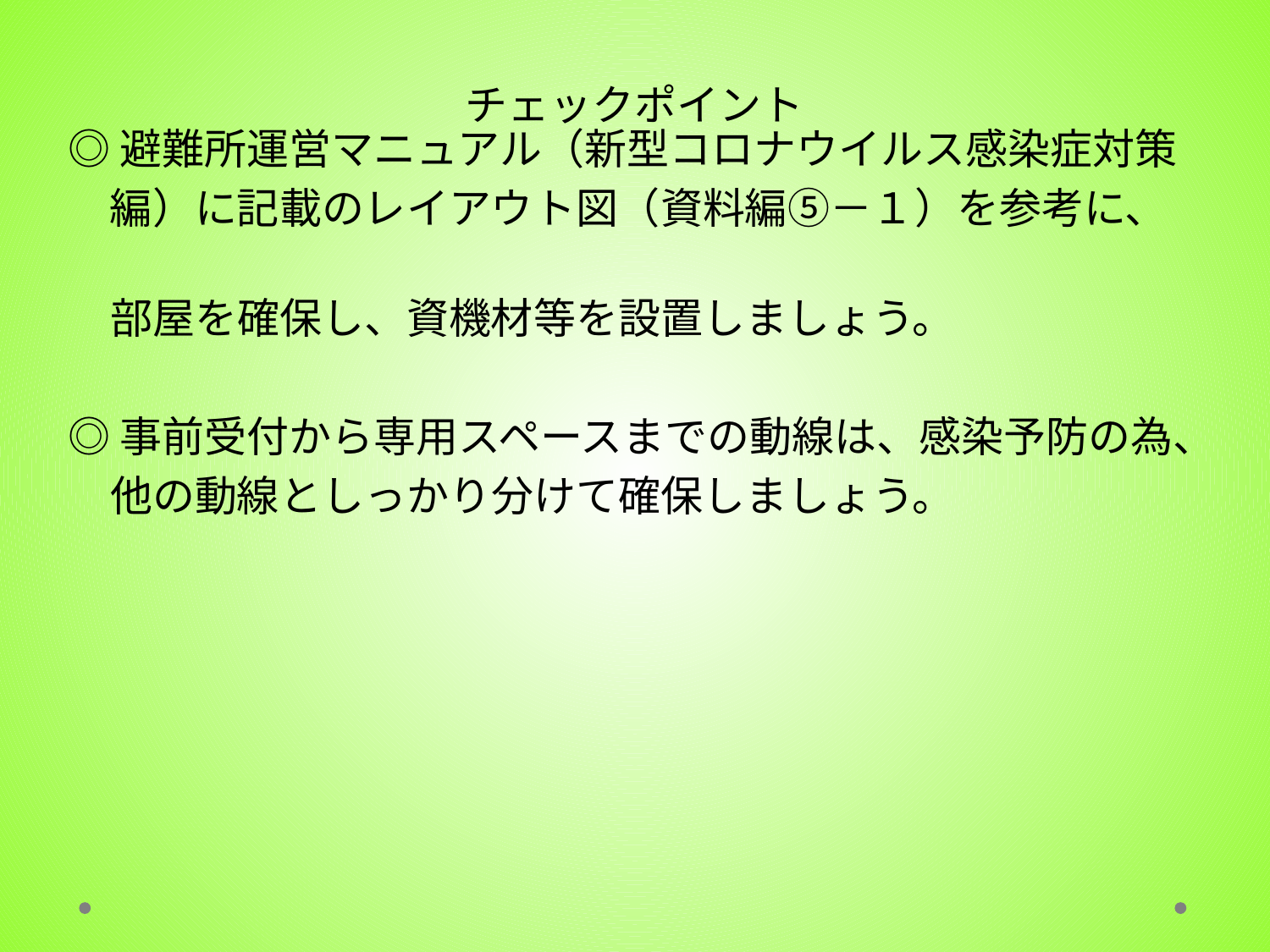

# チェックポイント
◎避難所運営マニュアル（新型コロナウイルス感染症対策
　編）に記載のレイアウト図（資料編⑤－１）を参考に、
　部屋を確保し、資機材等を設置しましょう。

◎事前受付から専用スペースまでの動線は、感染予防の為、
　他の動線としっかり分けて確保しましょう。